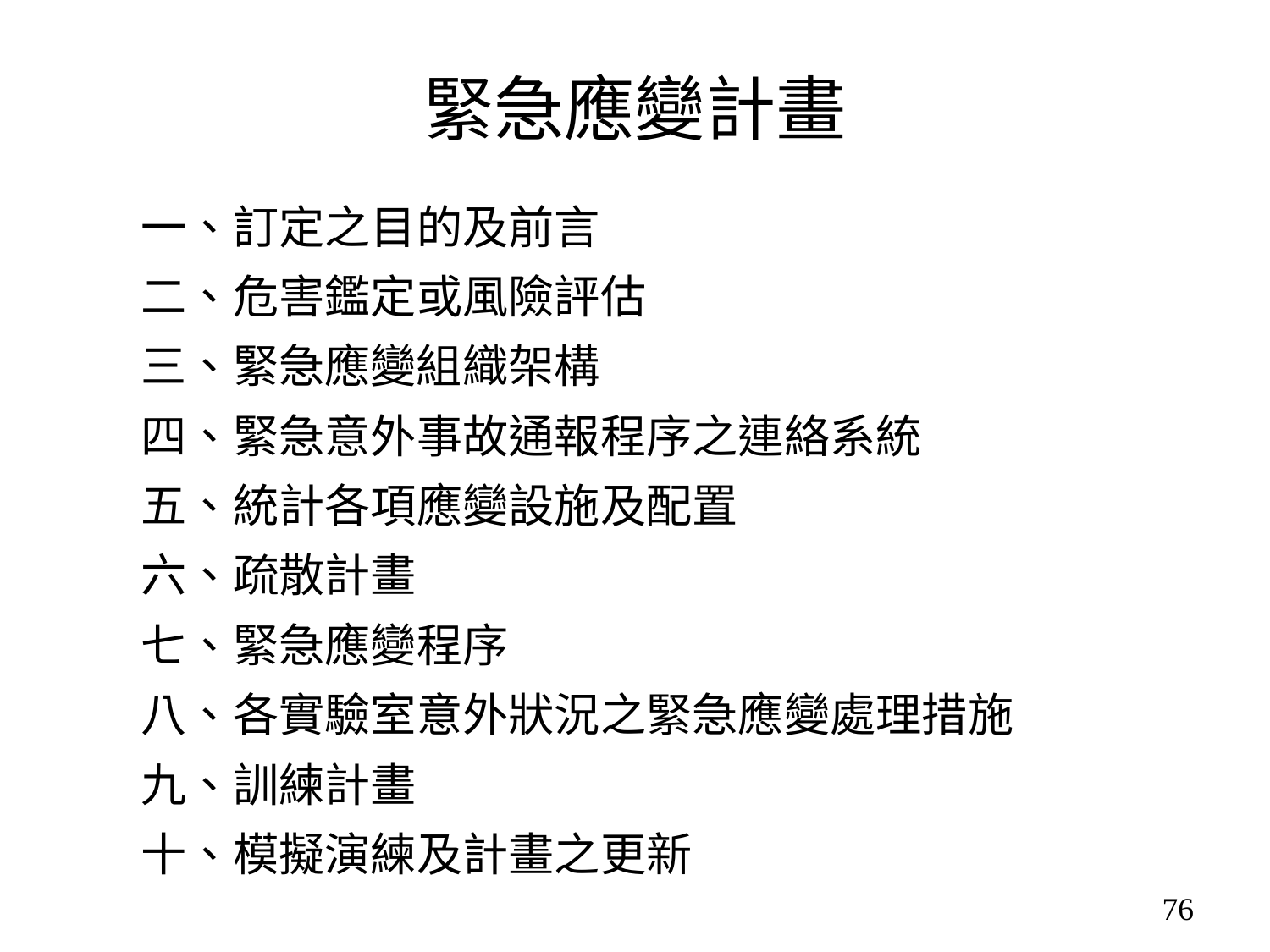

# 緊急應變計畫
一、訂定之目的及前言
二、危害鑑定或風險評估
三、緊急應變組織架構
四、緊急意外事故通報程序之連絡系統
五、統計各項應變設施及配置
六、疏散計畫
七、緊急應變程序
八、各實驗室意外狀況之緊急應變處理措施
九、訓練計畫
十、模擬演練及計畫之更新
76